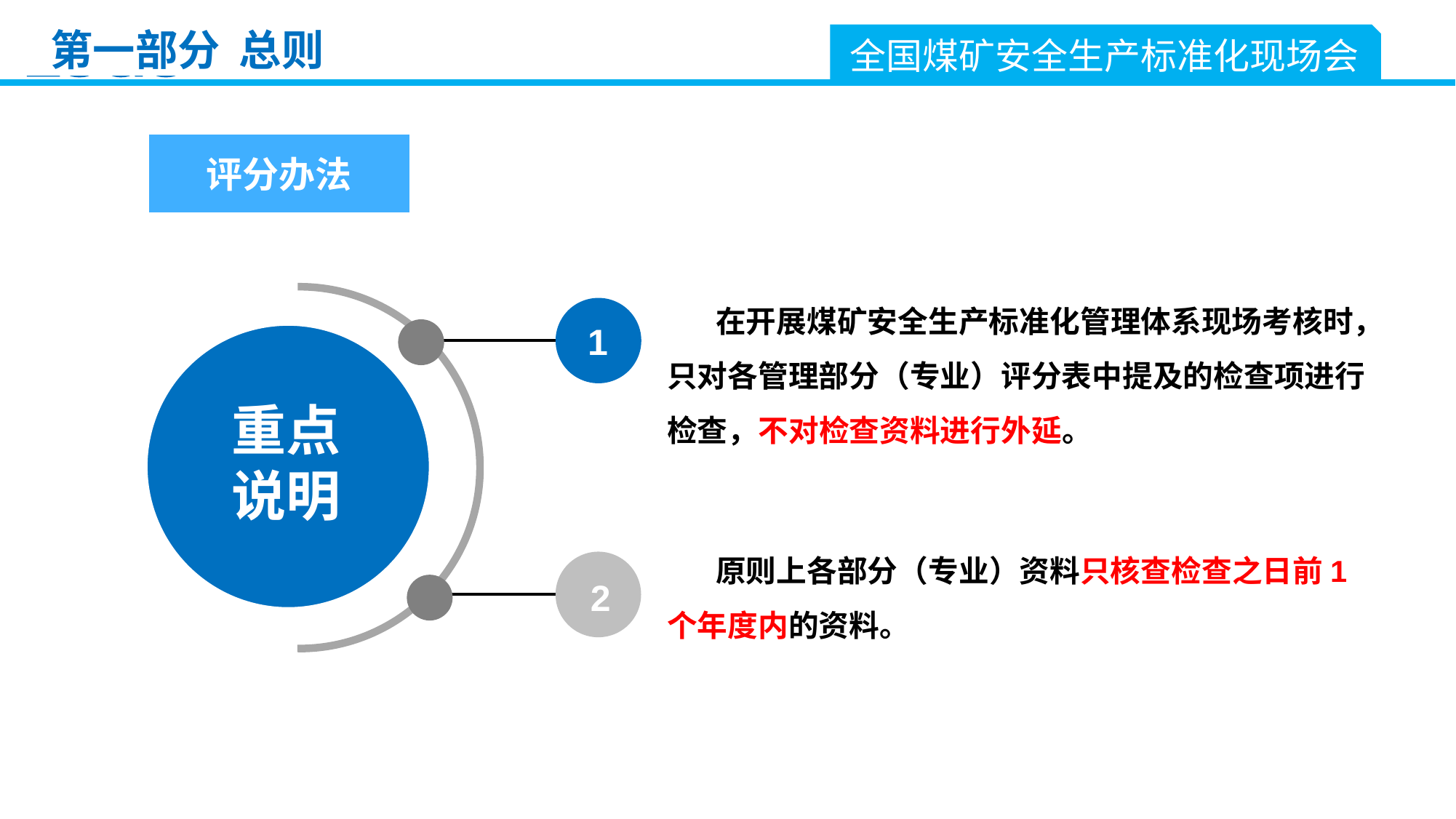

第一部分  总则

全国煤矿安全生产标准化现场会
评分办法
      在开展煤矿安全生产标准化管理体系现场考核时，只对各管理部分（专业）评分表中提及的检查项进行检查，不对检查资料进行外延。

1

重点
说明
      原则上各部分（专业）资料只核查检查之日前1个年度内的资料。

2